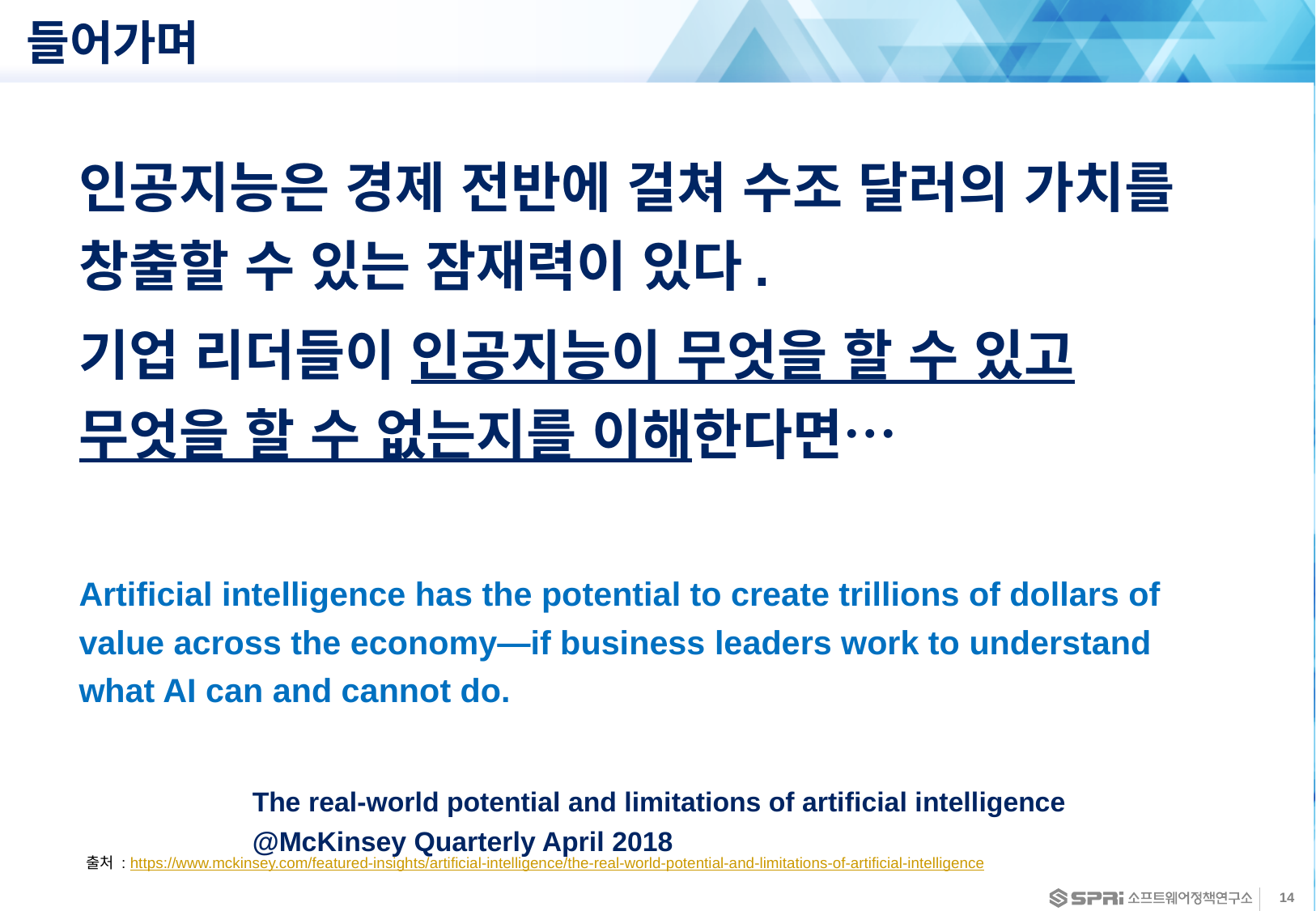

# 들어가며
인공지능은 경제 전반에 걸쳐 수조 달러의 가치를 창출할 수 있는 잠재력이 있다.
기업 리더들이 인공지능이 무엇을 할 수 있고 무엇을 할 수 없는지를 이해한다면…

Artificial intelligence has the potential to create trillions of dollars of value across the economy—if business leaders work to understand what AI can and cannot do.

The real-world potential and limitations of artificial intelligence @McKinsey Quarterly April 2018
출처 : https://www.mckinsey.com/featured-insights/artificial-intelligence/the-real-world-potential-and-limitations-of-artificial-intelligence